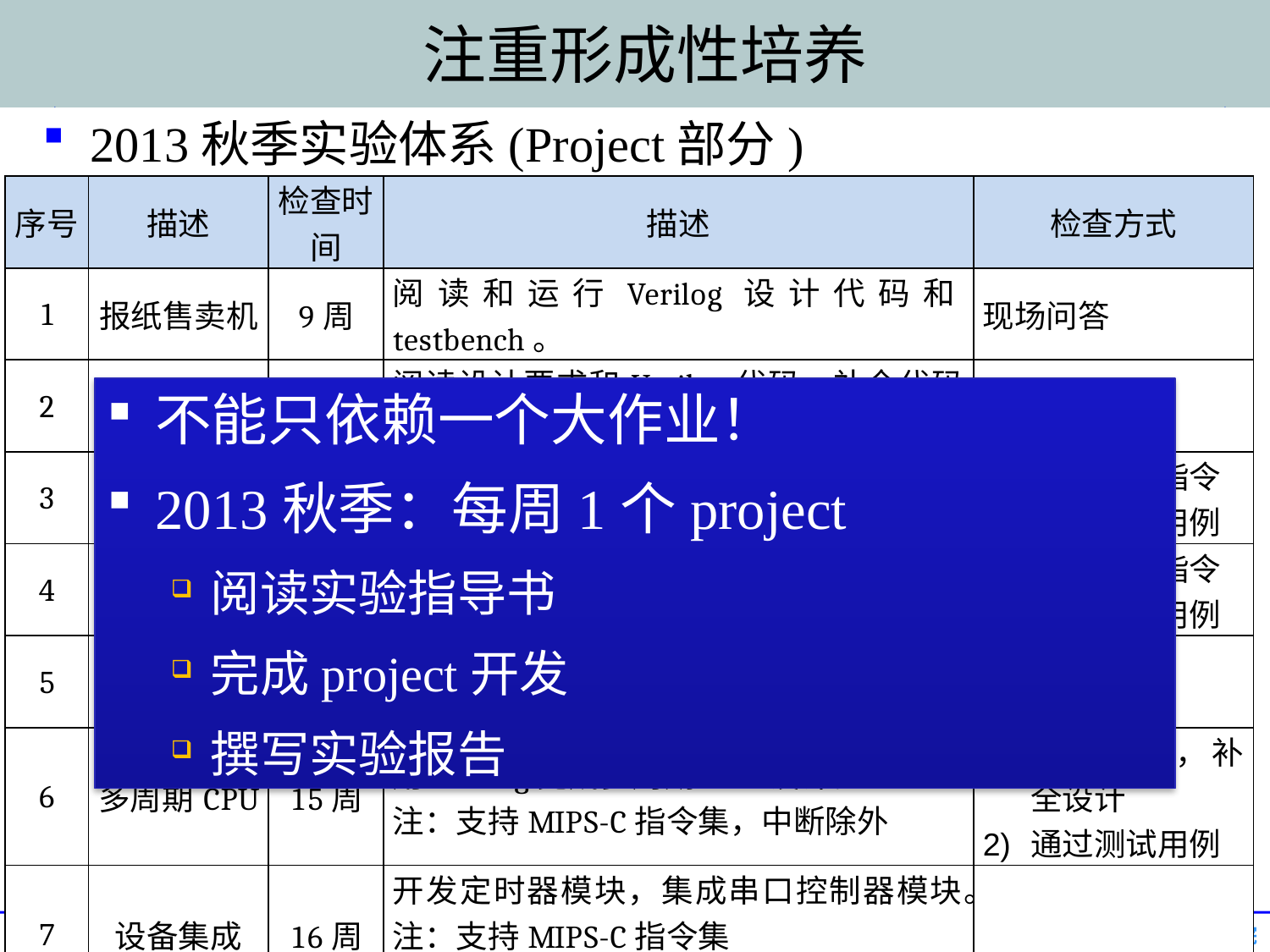

# 注重形成性培养
2013秋季实验体系(Project部分)

| 序号 | 描述 | 检查时间 | 描述 | 检查方式 |
| --- | --- | --- | --- | --- |
| 1 | 报纸售卖机 | 9周 | 阅读和运行Verilog设计代码和testbench。 | 现场问答 |
| 2 | 串行发送 | 11周 | 阅读设计要求和Verilog代码，补全代码，完成报告。 | 笔试 |
| 3 | 单周期设计 logisim | 12周 | 用logisim完成单周期CPU设计。 注：支持MIPS-Lite指令集 | 现场增加指令 通过测试用例 |
| 4 | 单周期设计 Verilog | 13周 | 用Verilog完成单周期CPU设计。 注：支持MIPS-Lite指令集 | 现场增加指令 通过测试用例 |
| 5 | 多周期数据通路 | 14周 | 用Verilog完成多周期数据通路设计。 注：支持MIPS-C指令集，中断除外 | 笔试 |
| 6 | 多周期CPU | 15周 | 用Verilog完成多周期CPU设计。 注：支持MIPS-C指令集，中断除外 | 提供模板，补全设计 通过测试用例 |
| 7 | 设备集成 | 16周 | 开发定时器模块，集成串口控制器模块。 注：支持MIPS-C指令集 注：提供串行通信控制器模块 |  |
| 8 | 系统验证 | 下学期第2周 | 增加中断支持。 在FPGA实验系统上成果运行。 注：支持MIPS-C指令集 |  |
不能只依赖一个大作业！
2013秋季：每周1个project
阅读实验指导书
完成project开发
撰写实验报告
46